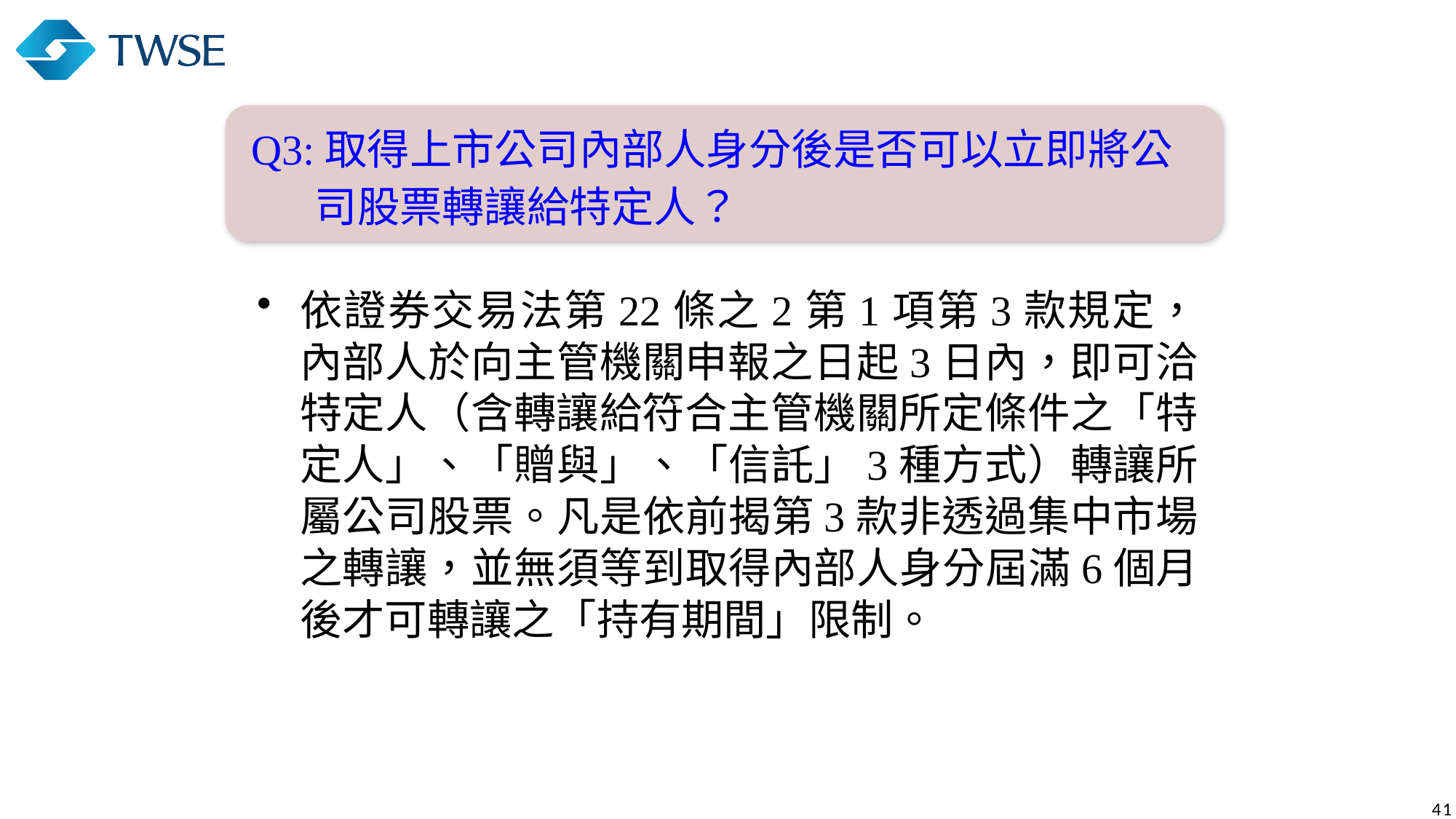

Q3:取得上市公司內部人身分後是否可以立即將公司股票轉讓給特定人？

依證券交易法第22條之2第1項第3款規定，內部人於向主管機關申報之日起3日內，即可洽特定人（含轉讓給符合主管機關所定條件之「特定人」、「贈與」、「信託」3種方式）轉讓所屬公司股票。凡是依前揭第3款非透過集中市場之轉讓，並無須等到取得內部人身分屆滿6個月後才可轉讓之「持有期間」限制。

41